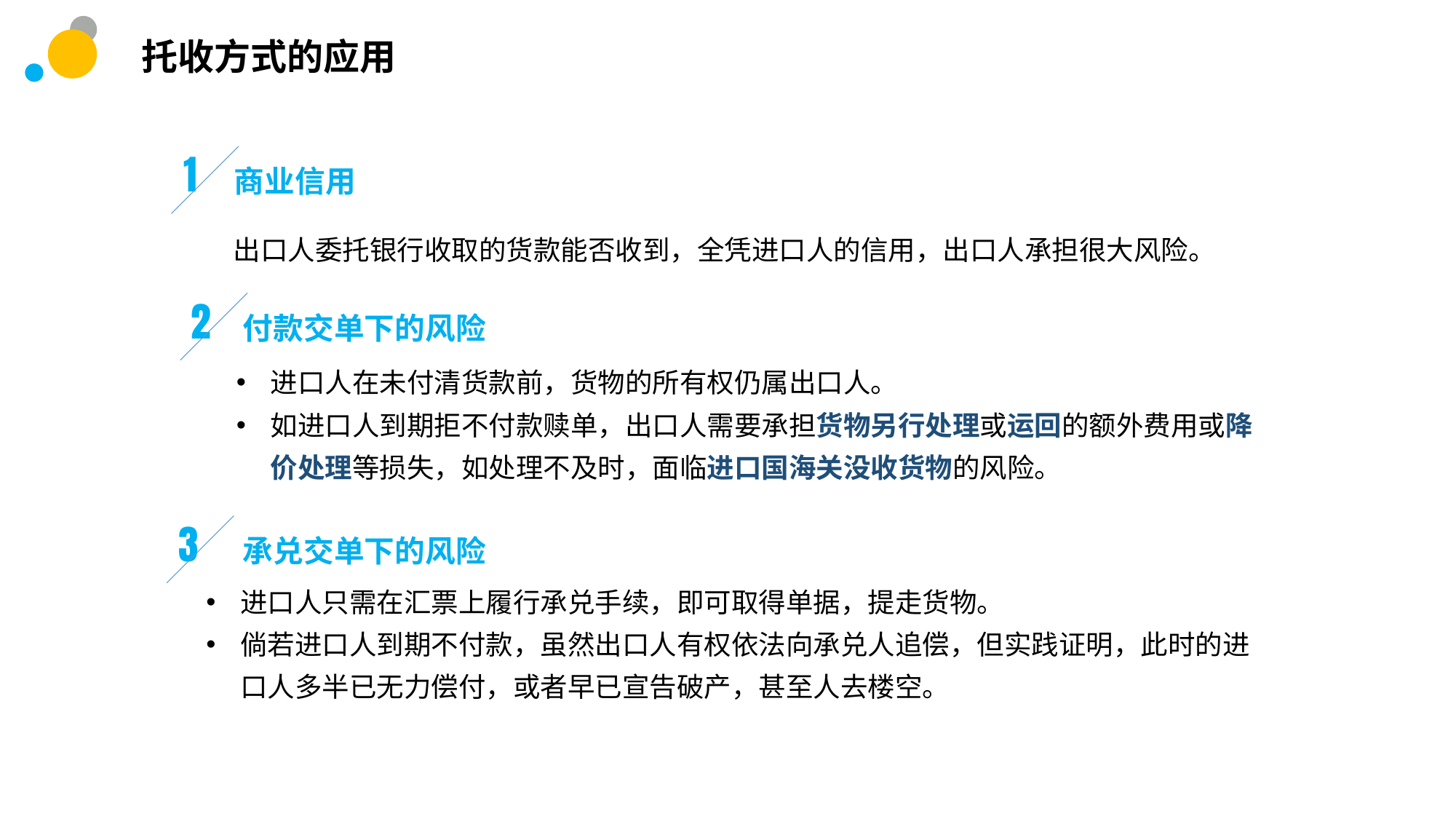

托收方式的应用
1
商业信用
出口人委托银行收取的货款能否收到，全凭进口人的信用，出口人承担很大风险。
2
付款交单下的风险
进口人在未付清货款前，货物的所有权仍属出口人。
如进口人到期拒不付款赎单，出口人需要承担货物另行处理或运回的额外费用或降价处理等损失，如处理不及时，面临进口国海关没收货物的风险。
3
承兑交单下的风险
进口人只需在汇票上履行承兑手续，即可取得单据，提走货物。
倘若进口人到期不付款，虽然出口人有权依法向承兑人追偿，但实践证明，此时的进口人多半已无力偿付，或者早已宣告破产，甚至人去楼空。